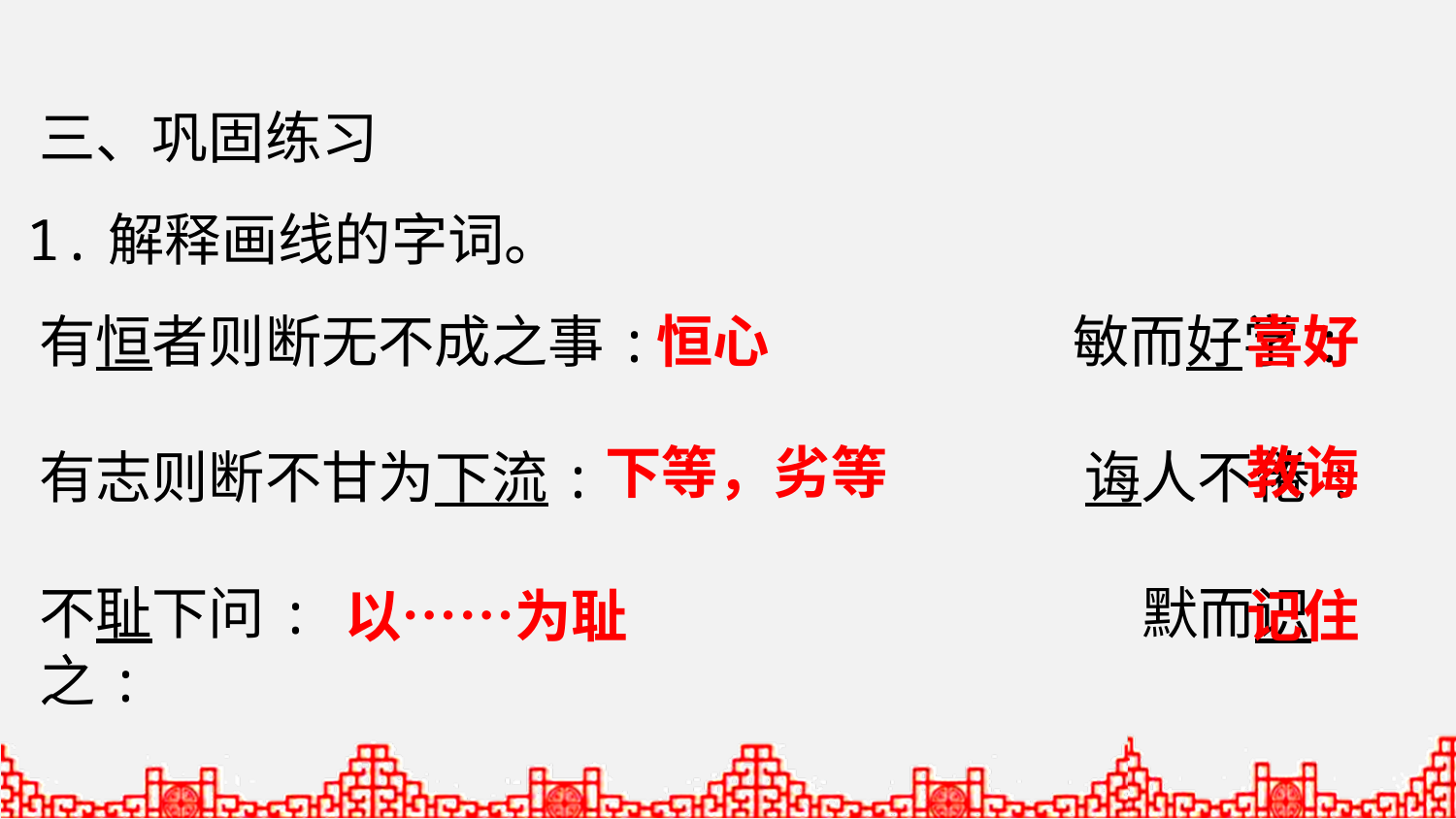

三、巩固练习
1.解释画线的字词。
有恒者则断无不成之事:            敏而好学:

有志则断不甘为下流:              诲人不倦:

不耻下问:                        默而识之:
恒心
喜好
下等，劣等
教诲
以……为耻
记住